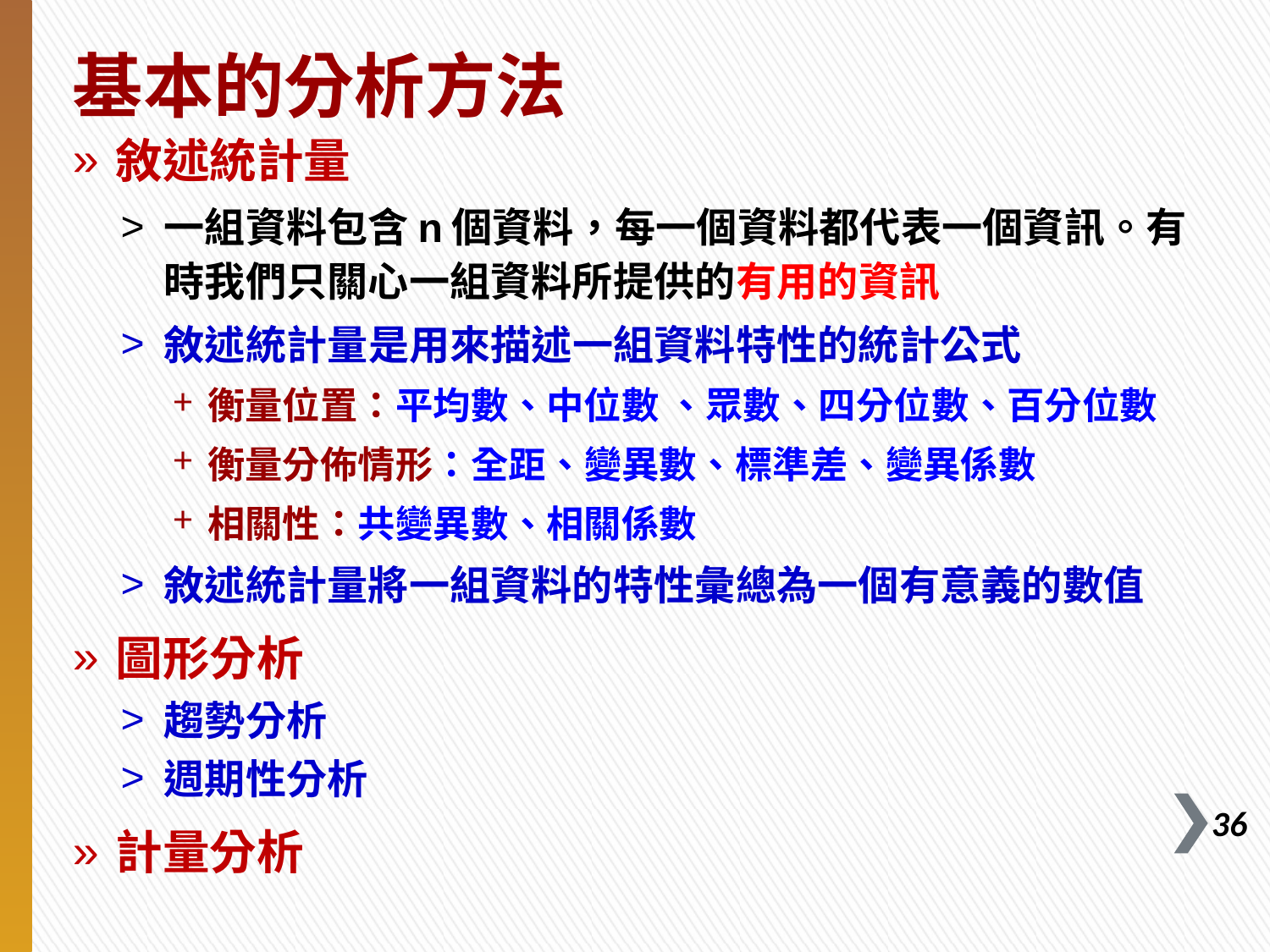

基本的分析方法

敘述統計量
一組資料包含n個資料，每一個資料都代表一個資訊。有時我們只關心一組資料所提供的有用的資訊
敘述統計量是用來描述一組資料特性的統計公式
衡量位置：平均數、中位數 、眾數、四分位數、百分位數
衡量分佈情形：全距、變異數、標準差、變異係數
相關性：共變異數、相關係數
敘述統計量將一組資料的特性彙總為一個有意義的數值
圖形分析
趨勢分析
週期性分析
計量分析

36